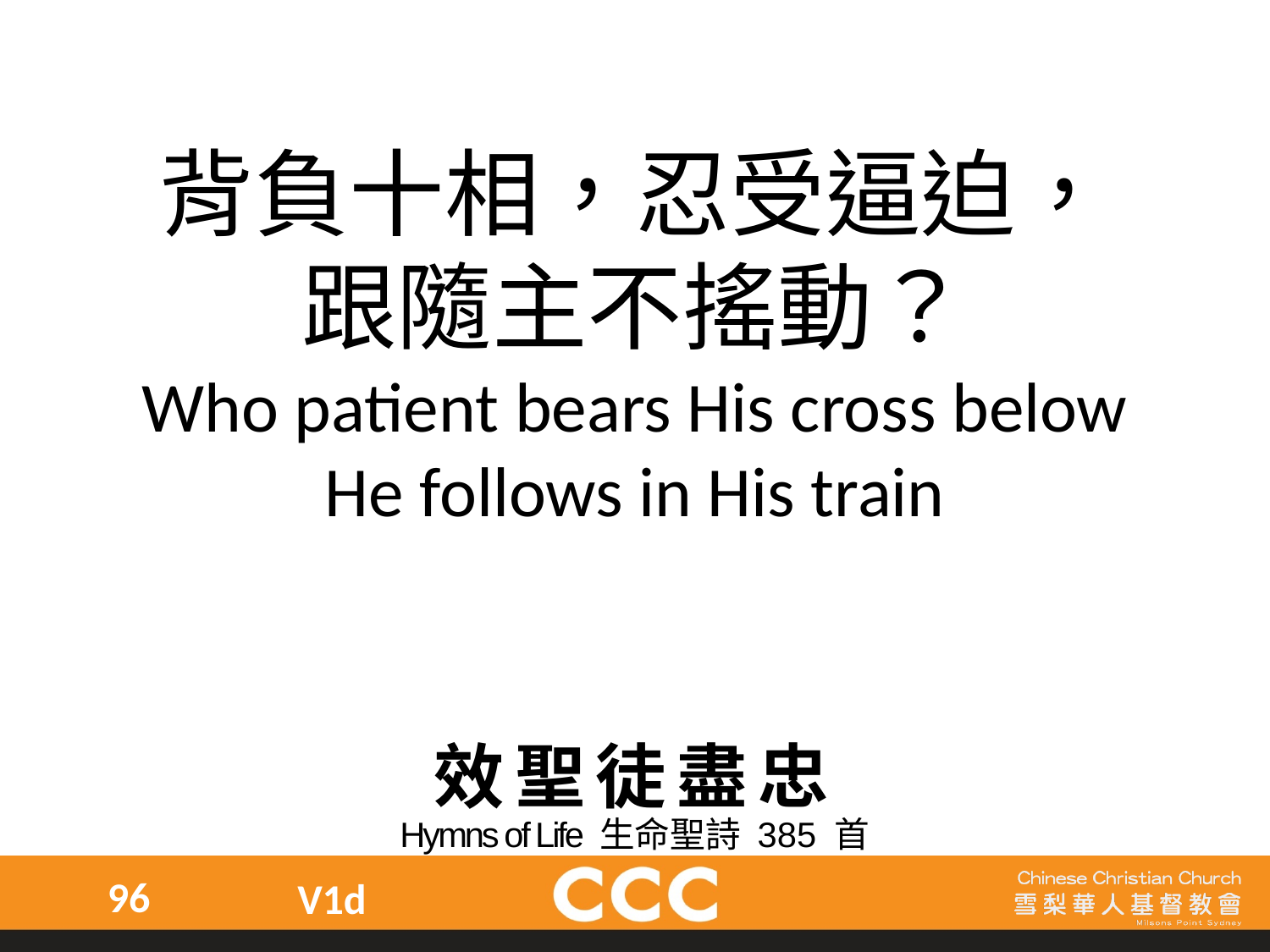

背負十相，忍受逼迫，
跟隨主不搖動？
Who patient bears His cross below
He follows in His train
效聖徒盡忠
Hymns of Life 生命聖詩 385 首
96
V1d